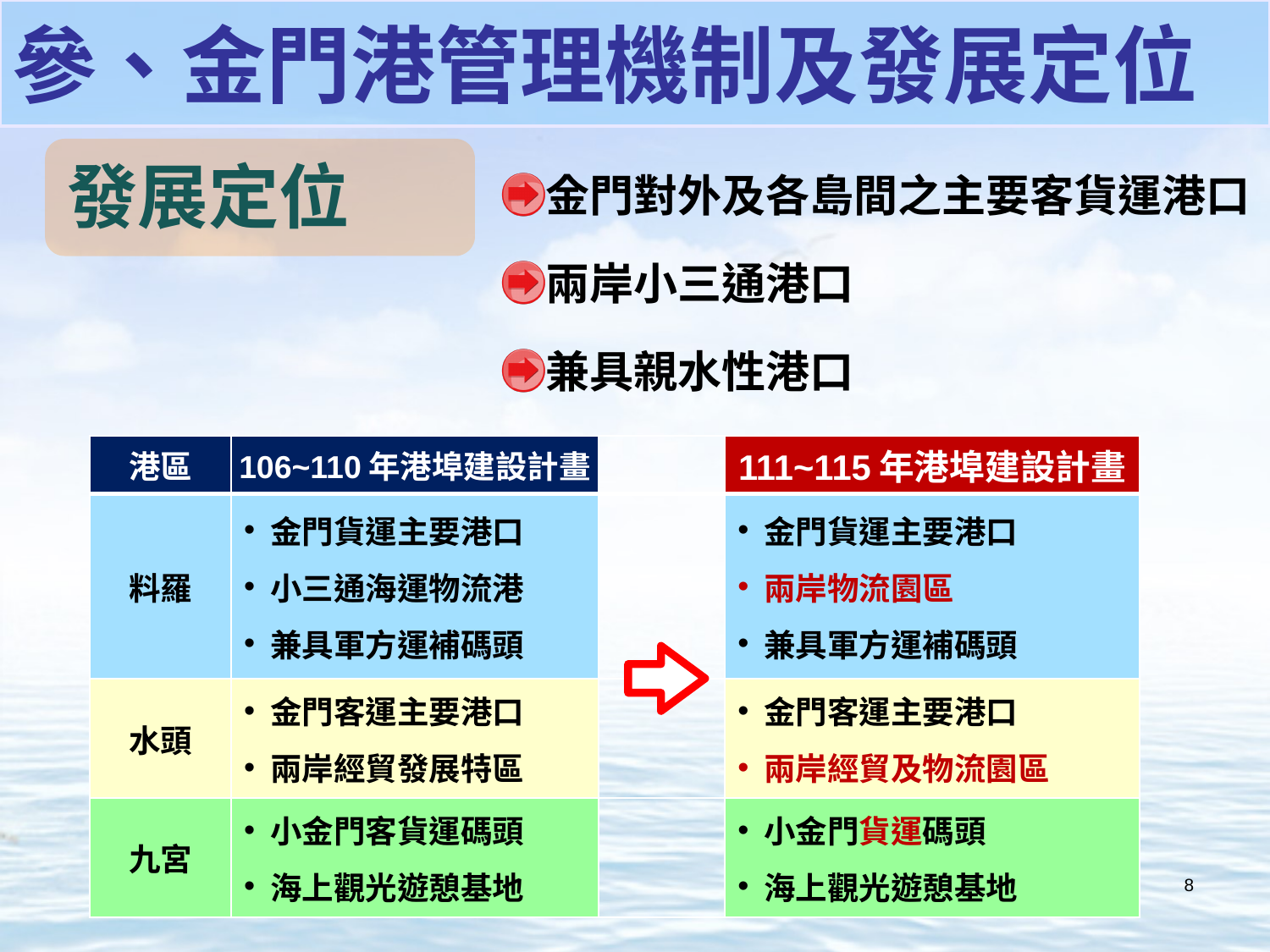

參、金門港管理機制及發展定位
金門對外及各島間之主要客貨運港口
兩岸小三通港口
兼具親水性港口

發展定位
| 港區 | 106~110年港埠建設計畫 |  | 111~115年港埠建設計畫 |
| --- | --- | --- | --- |
| 料羅 | 金門貨運主要港口 小三通海運物流港 兼具軍方運補碼頭 |  | 金門貨運主要港口 兩岸物流園區 兼具軍方運補碼頭 |
| 水頭 | 金門客運主要港口 兩岸經貿發展特區 |  | 金門客運主要港口 兩岸經貿及物流園區 |
| 九宮 | 小金門客貨運碼頭 海上觀光遊憩基地 |  | 小金門貨運碼頭 海上觀光遊憩基地 |

8